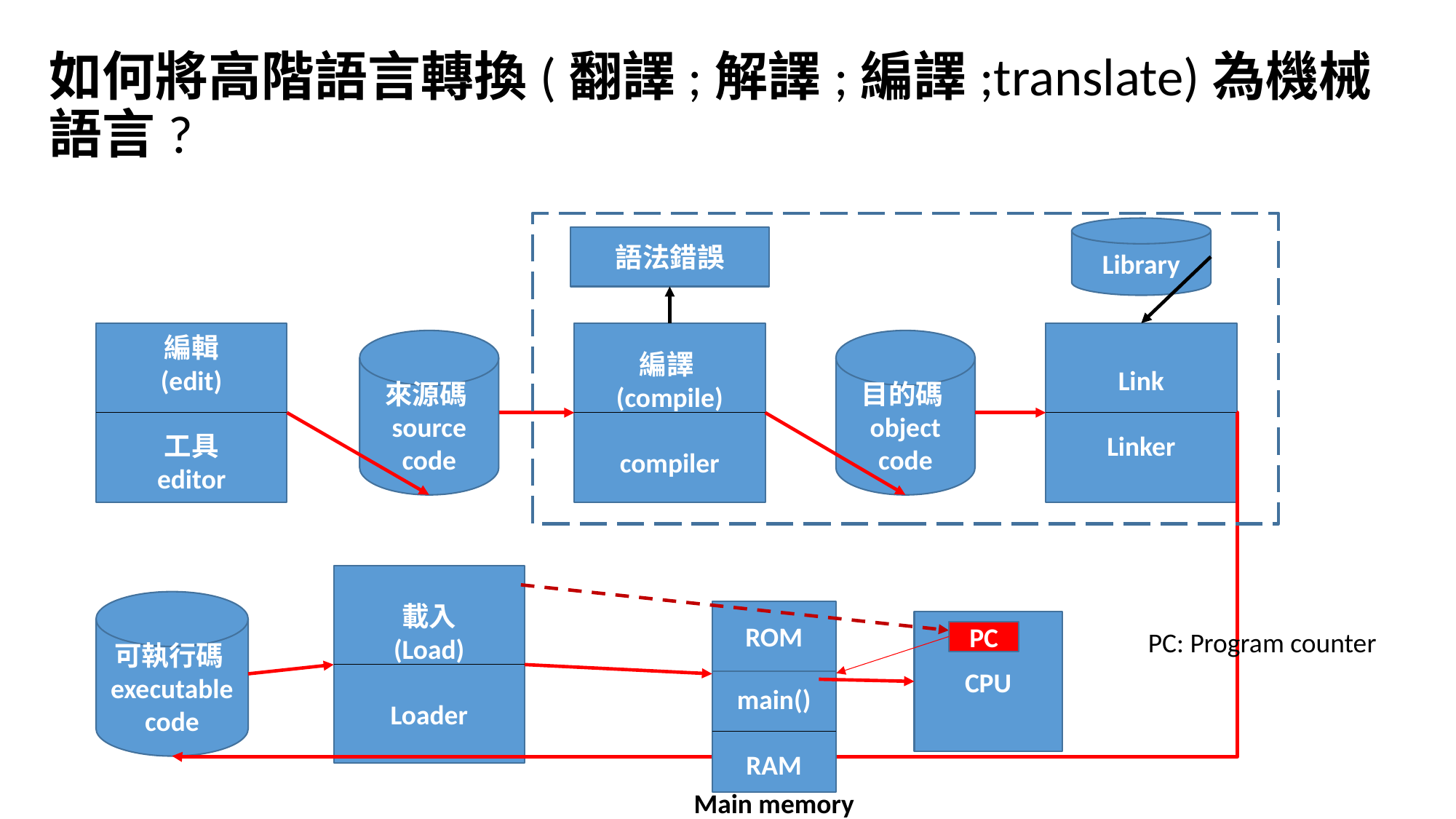

# 如何將高階語言轉換(翻譯;解譯;編譯;translate)為機械語言?

Library
語法錯誤
編譯
(compile)

compiler
Link

Linker
編輯
(edit)

工具
editor
目的碼object code
來源碼source code
載入
(Load)

Loader
可執行碼executable code
ROM
main()

RAM
CPU
PC
Main memory
PC: Program counter